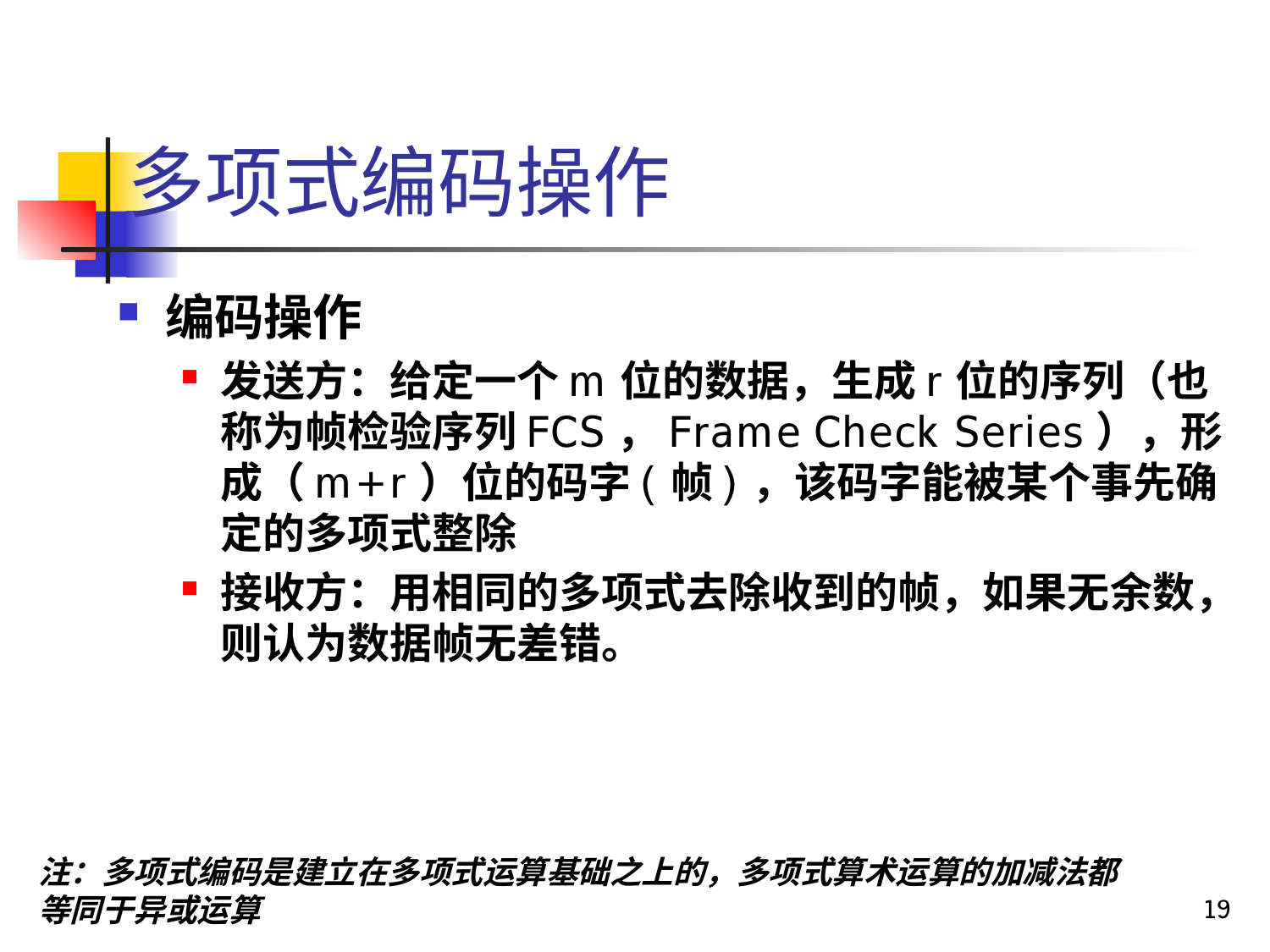

# 多项式编码操作
编码操作
发送方：给定一个m位的数据，生成r位的序列（也称为帧检验序列FCS，Frame Check Series），形成（m+r）位的码字(帧)，该码字能被某个事先确定的多项式整除
接收方：用相同的多项式去除收到的帧，如果无余数，则认为数据帧无差错。
注：多项式编码是建立在多项式运算基础之上的，多项式算术运算的加减法都等同于异或运算
19